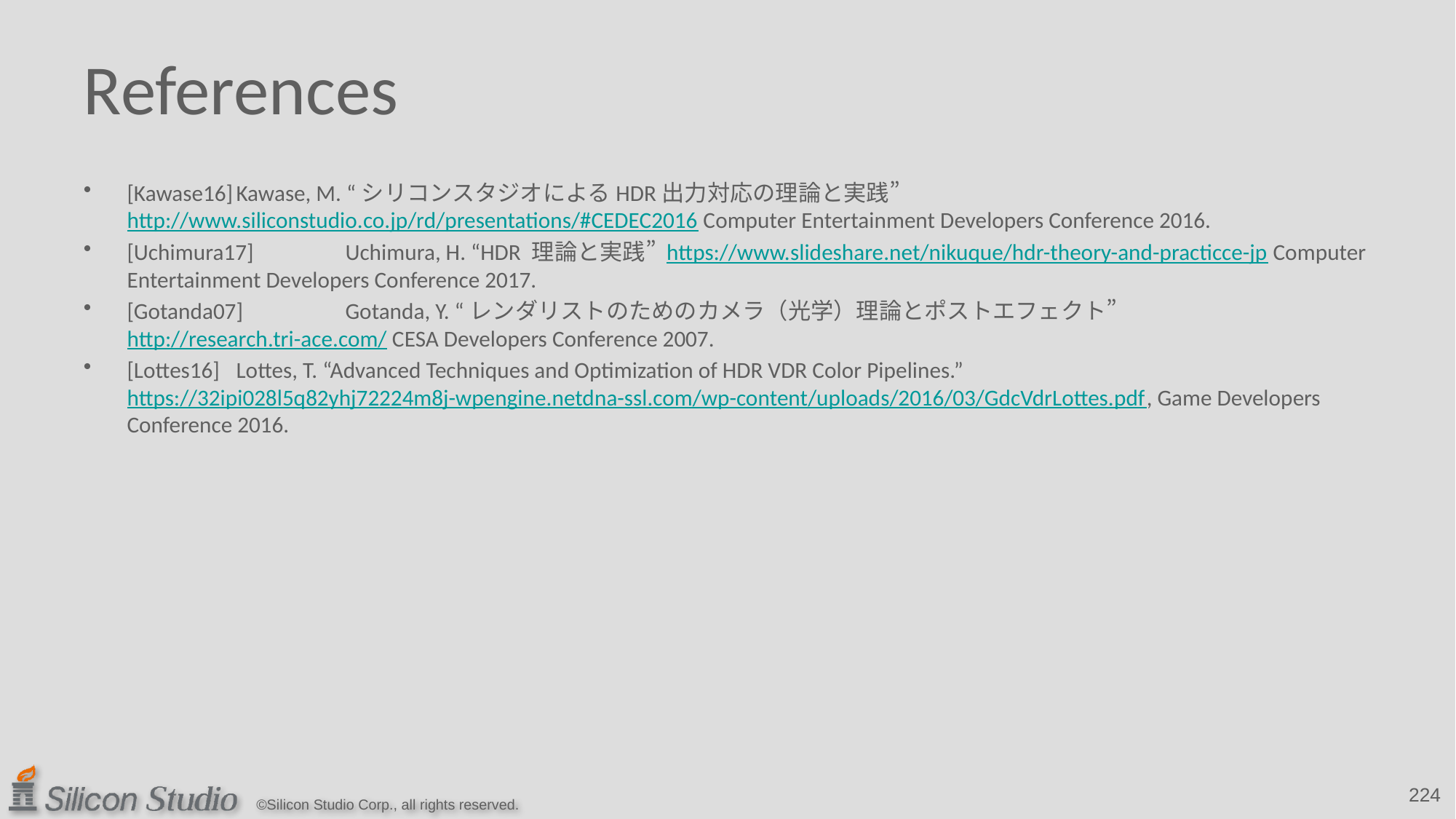

# References
[Kawase16]	Kawase, M. “シリコンスタジオによるHDR出力対応の理論と実践” http://www.siliconstudio.co.jp/rd/presentations/#CEDEC2016 Computer Entertainment Developers Conference 2016.
[Uchimura17]	Uchimura, H. “HDR 理論と実践” https://www.slideshare.net/nikuque/hdr-theory-and-practicce-jp Computer Entertainment Developers Conference 2017.
[Gotanda07]	Gotanda, Y. “レンダリストのためのカメラ（光学）理論とポストエフェクト” http://research.tri-ace.com/ CESA Developers Conference 2007.
[Lottes16]	Lottes, T. “Advanced Techniques and Optimization of HDR VDR Color Pipelines.” https://32ipi028l5q82yhj72224m8j-wpengine.netdna-ssl.com/wp-content/uploads/2016/03/GdcVdrLottes.pdf, Game Developers Conference 2016.
224